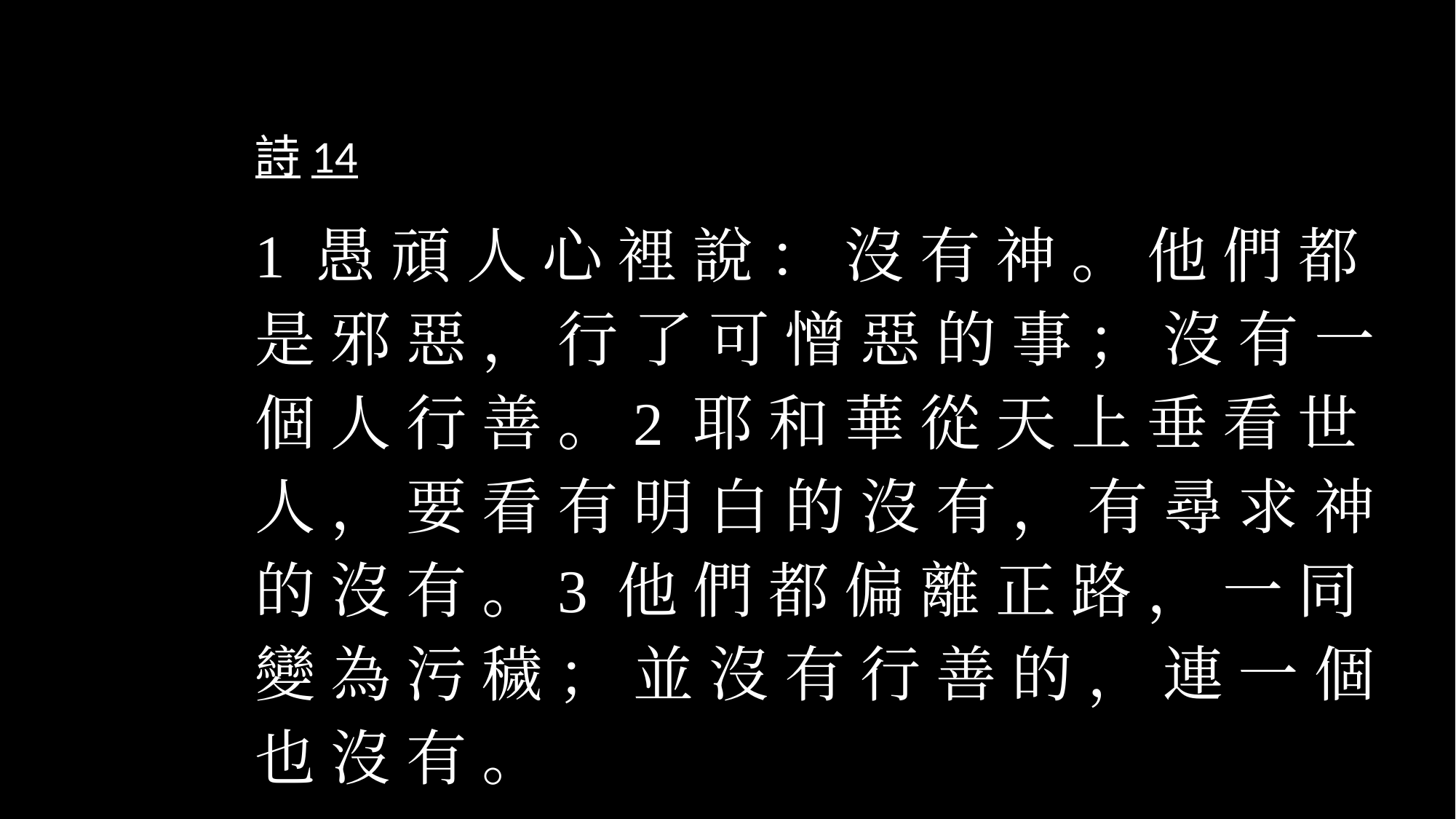

詩14
1 愚 頑 人 心 裡 說 ： 沒 有 神 。 他 們 都 是 邪 惡 ， 行 了 可 憎 惡 的 事 ； 沒 有 一 個 人 行 善 。2 耶 和 華 從 天 上 垂 看 世 人 ， 要 看 有 明 白 的 沒 有 ， 有 尋 求 神 的 沒 有 。3 他 們 都 偏 離 正 路 ， 一 同 變 為 污 穢 ； 並 沒 有 行 善 的 ， 連 一 個 也 沒 有 。